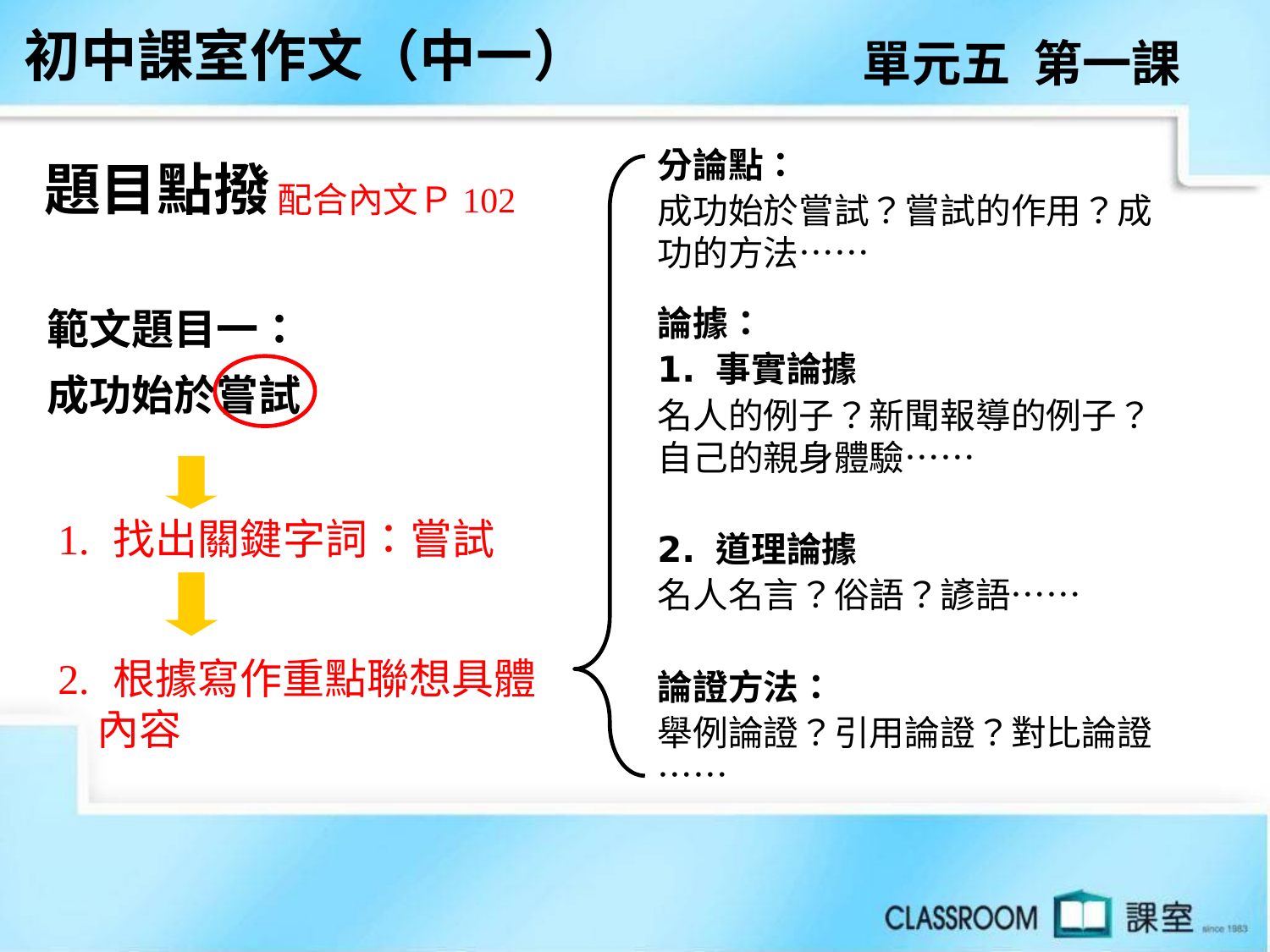

初中課室作文（中一）
單元五  第一課
分論點：
成功始於嘗試？嘗試的作用？成功的方法……

論據：
1. 事實論據
名人的例子？新聞報導的例子？自己的親身體驗……

2. 道理論據
名人名言？俗語？諺語……

論證方法：
舉例論證？引用論證？對比論證……
題目點撥

配合內文Ｐ102
範文題目一：
成功始於嘗試

1. 找出關鍵字詞：嘗試

2. 根據寫作重點聯想具體
   內容